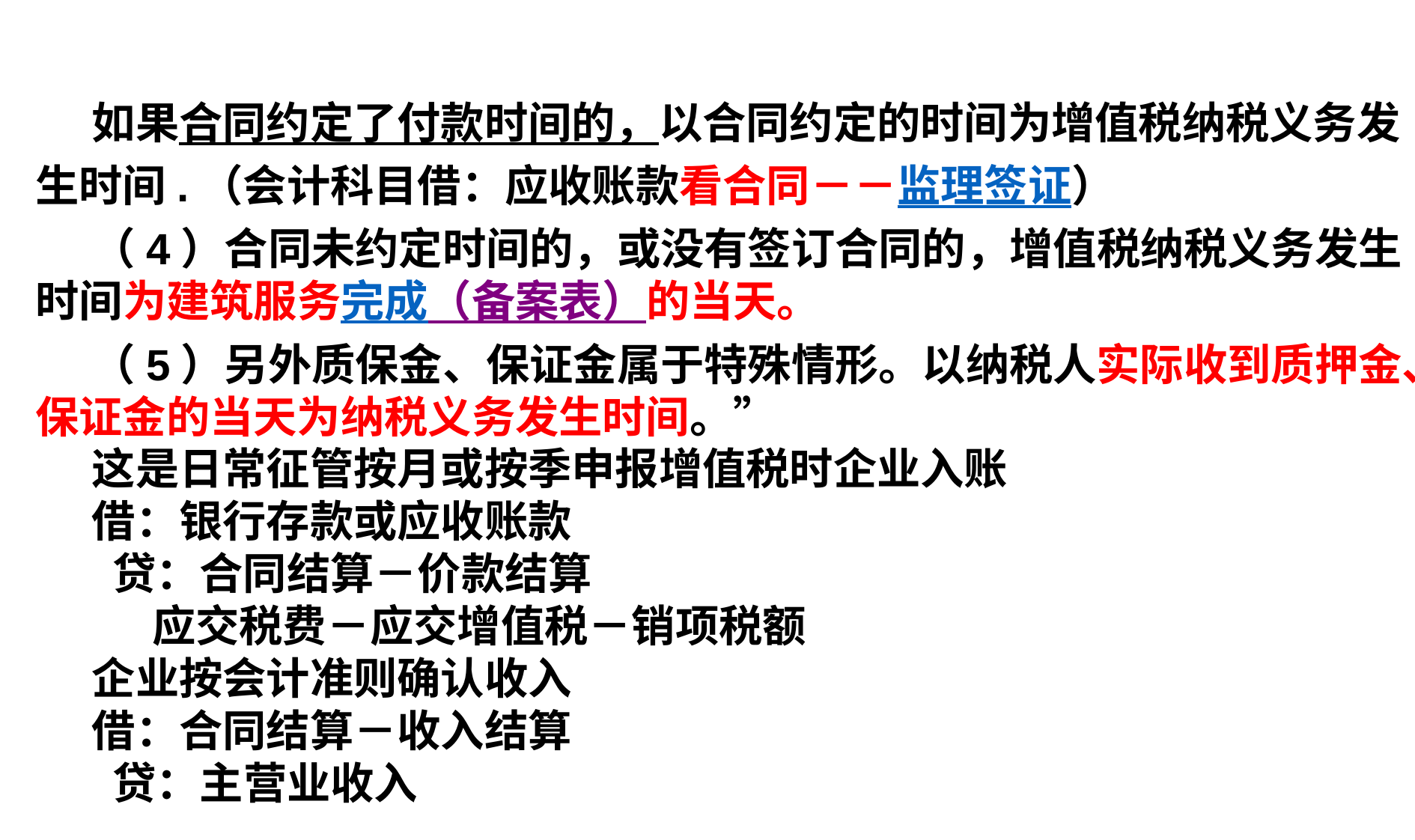

如果合同约定了付款时间的，以合同约定的时间为增值税纳税义务发生时间.（会计科目借：应收账款看合同－－监理签证）
（4）合同未约定时间的，或没有签订合同的，增值税纳税义务发生时间为建筑服务完成（备案表）的当天。
（5）另外质保金、保证金属于特殊情形。以纳税人实际收到质押金、保证金的当天为纳税义务发生时间。”
这是日常征管按月或按季申报增值税时企业入账
借：银行存款或应收账款
 贷：合同结算－价款结算
     应交税费－应交增值税－销项税额
企业按会计准则确认收入
借：合同结算－收入结算
 贷：主营业收入